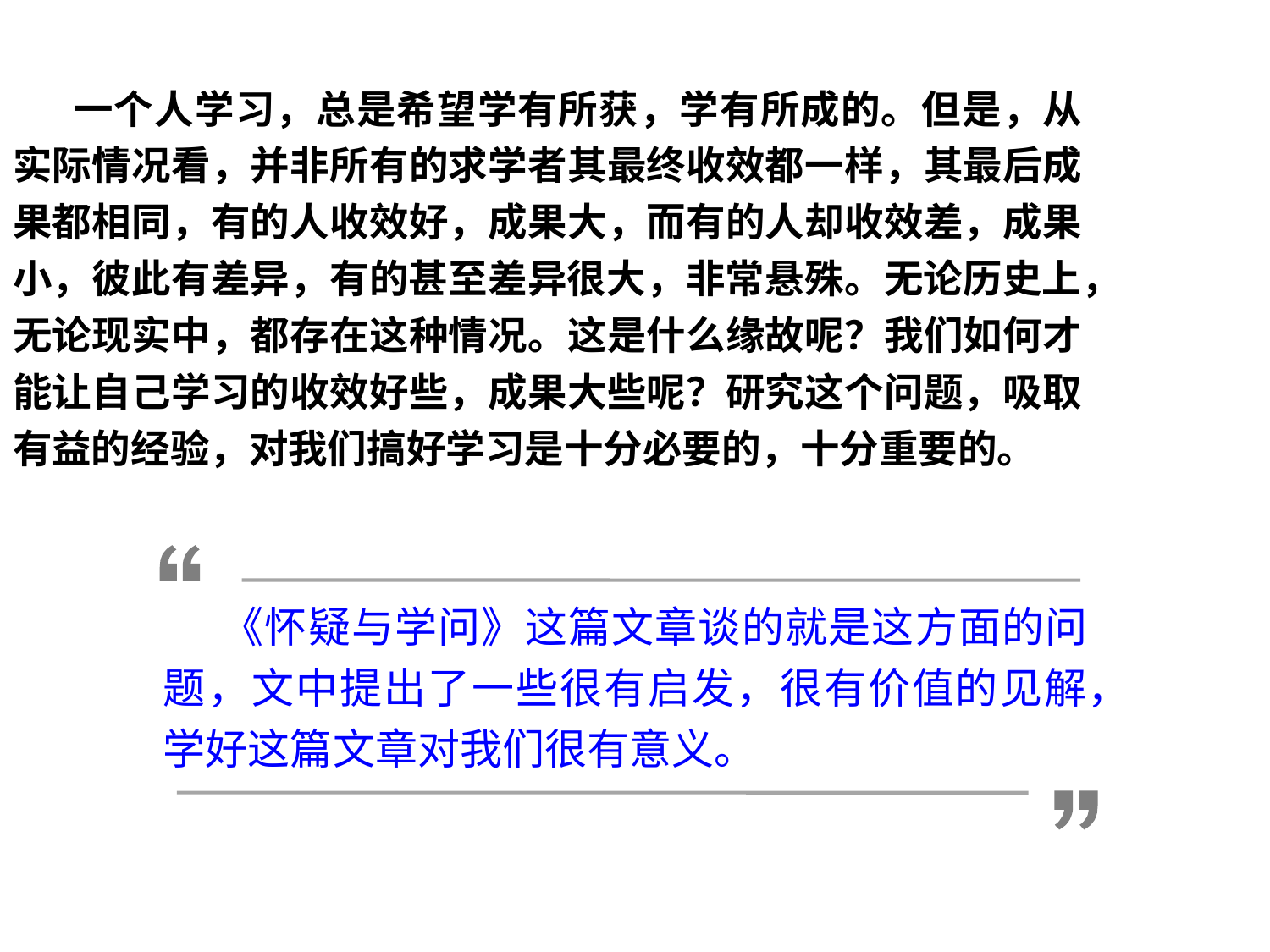

一个人学习，总是希望学有所获，学有所成的。但是，从实际情况看，并非所有的求学者其最终收效都一样，其最后成果都相同，有的人收效好，成果大，而有的人却收效差，成果小，彼此有差异，有的甚至差异很大，非常悬殊。无论历史上，无论现实中，都存在这种情况。这是什么缘故呢？我们如何才能让自己学习的收效好些，成果大些呢？研究这个问题，吸取有益的经验，对我们搞好学习是十分必要的，十分重要的。

      《怀疑与学问》这篇文章谈的就是这方面的问题，文中提出了一些很有启发，很有价值的见解，学好这篇文章对我们很有意义。